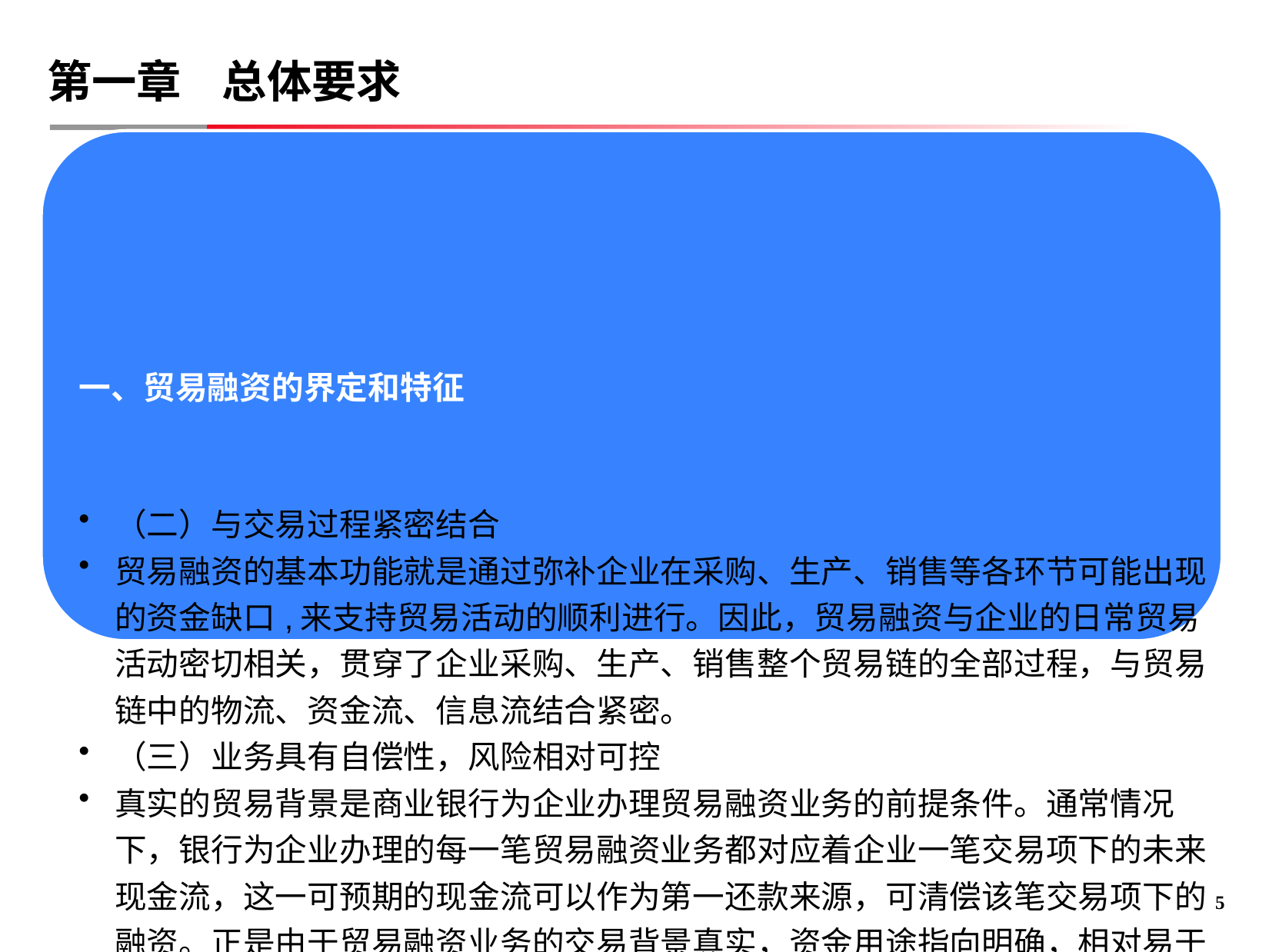

# 第一章    总体要求
一、贸易融资的界定和特征
（二）与交易过程紧密结合
贸易融资的基本功能就是通过弥补企业在采购、生产、销售等各环节可能出现的资金缺口,来支持贸易活动的顺利进行。因此，贸易融资与企业的日常贸易活动密切相关，贯穿了企业采购、生产、销售整个贸易链的全部过程，与贸易链中的物流、资金流、信息流结合紧密。
（三）业务具有自偿性，风险相对可控
5